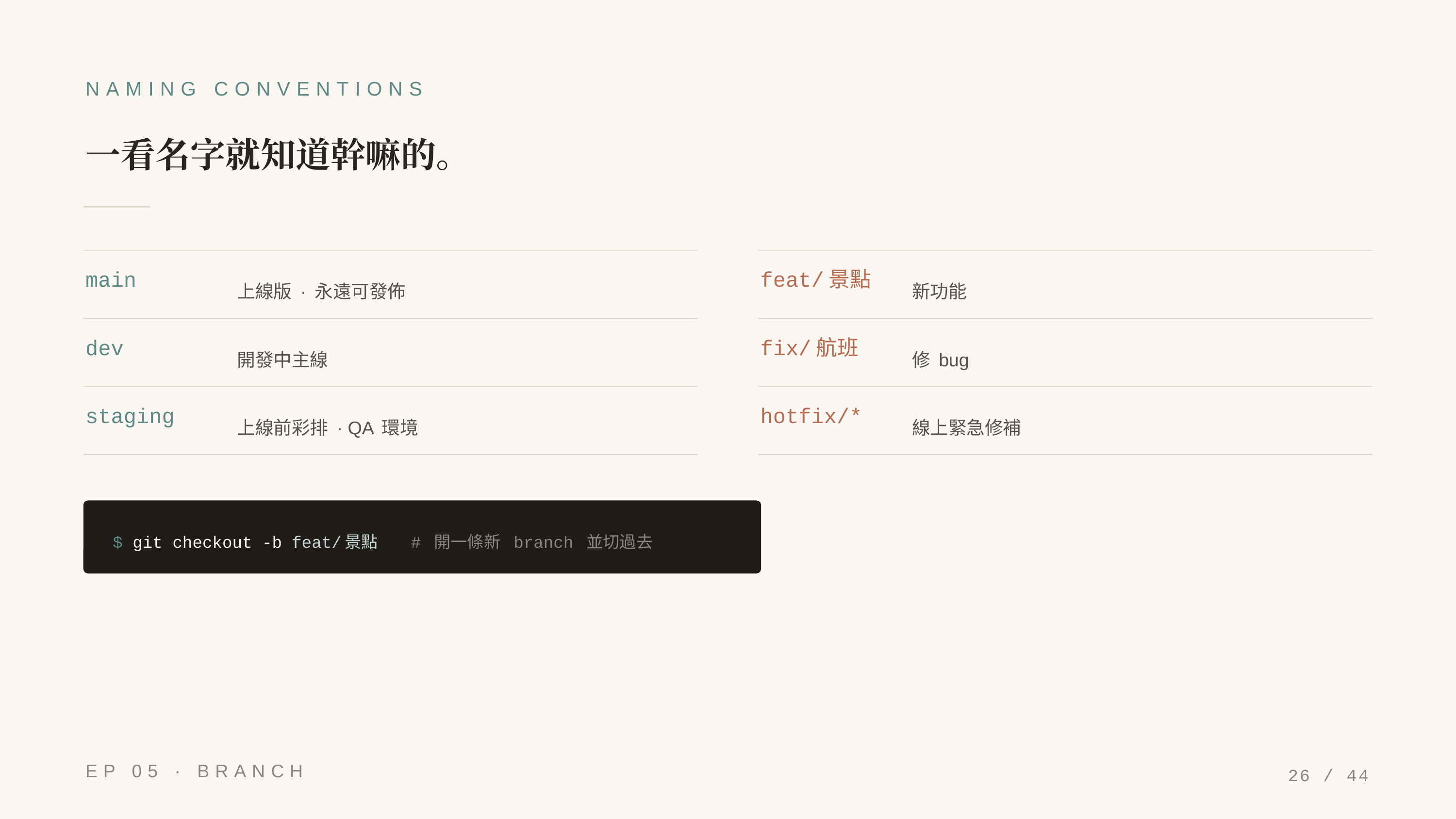

NAMING CONVENTIONS
一看名字就知道幹嘛的。

main
上線版 · 永遠可發佈
feat/景點
新功能

dev
開發中主線
fix/航班
修 bug

staging
上線前彩排 · QA 環境
hotfix/*
線上緊急修補

$ git checkout -b feat/景點   # 開一條新 branch 並切過去
EP 05 · BRANCH
26 / 44